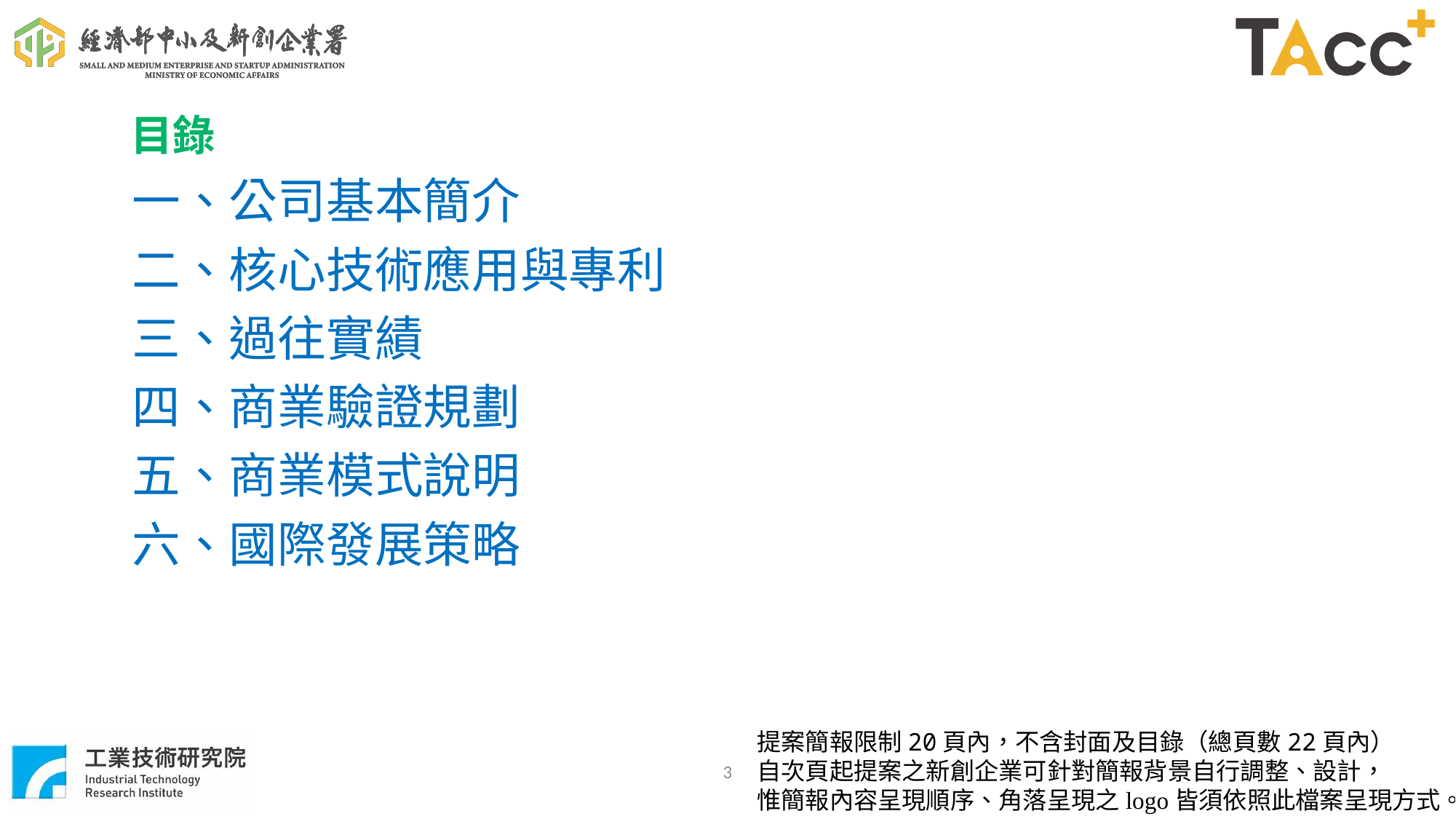

目錄
一、公司基本簡介
二、核心技術應用與專利
三、過往實績
四、商業驗證規劃
五、商業模式說明
六、國際發展策略

提案簡報限制20頁內，不含封面及目錄（總頁數22頁內）
自次頁起提案之新創企業可針對簡報背景自行調整、設計，
惟簡報內容呈現順序、角落呈現之logo皆須依照此檔案呈現方式。
3